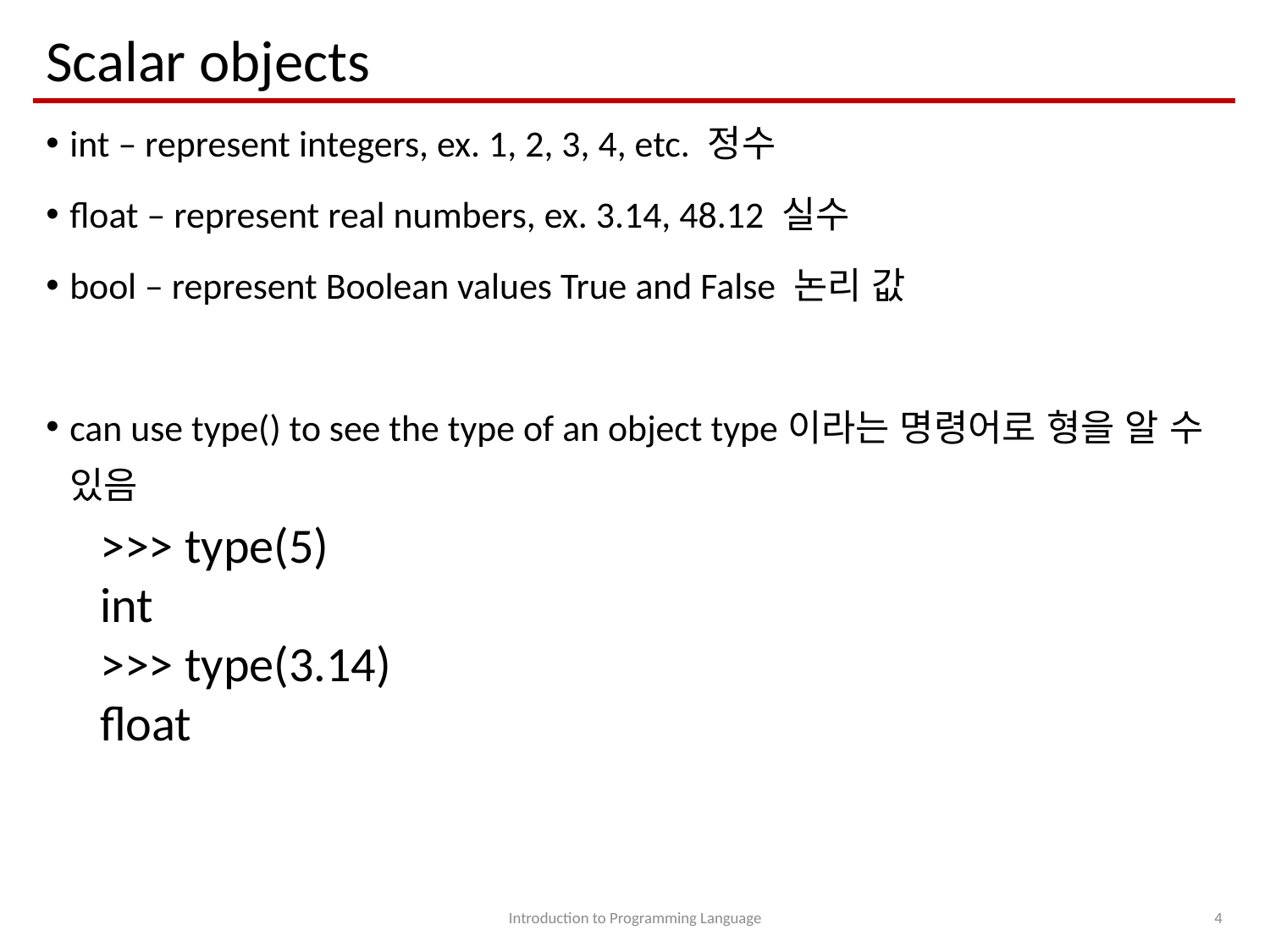

# Scalar objects
int – represent integers, ex. 1, 2, 3, 4, etc. 정수
float – represent real numbers, ex. 3.14, 48.12 실수
bool – represent Boolean values True and False 논리 값

can use type() to see the type of an object type이라는 명령어로 형을 알 수 있음

>>> type(5)
int
>>> type(3.14)
float
Introduction to Programming Language
4